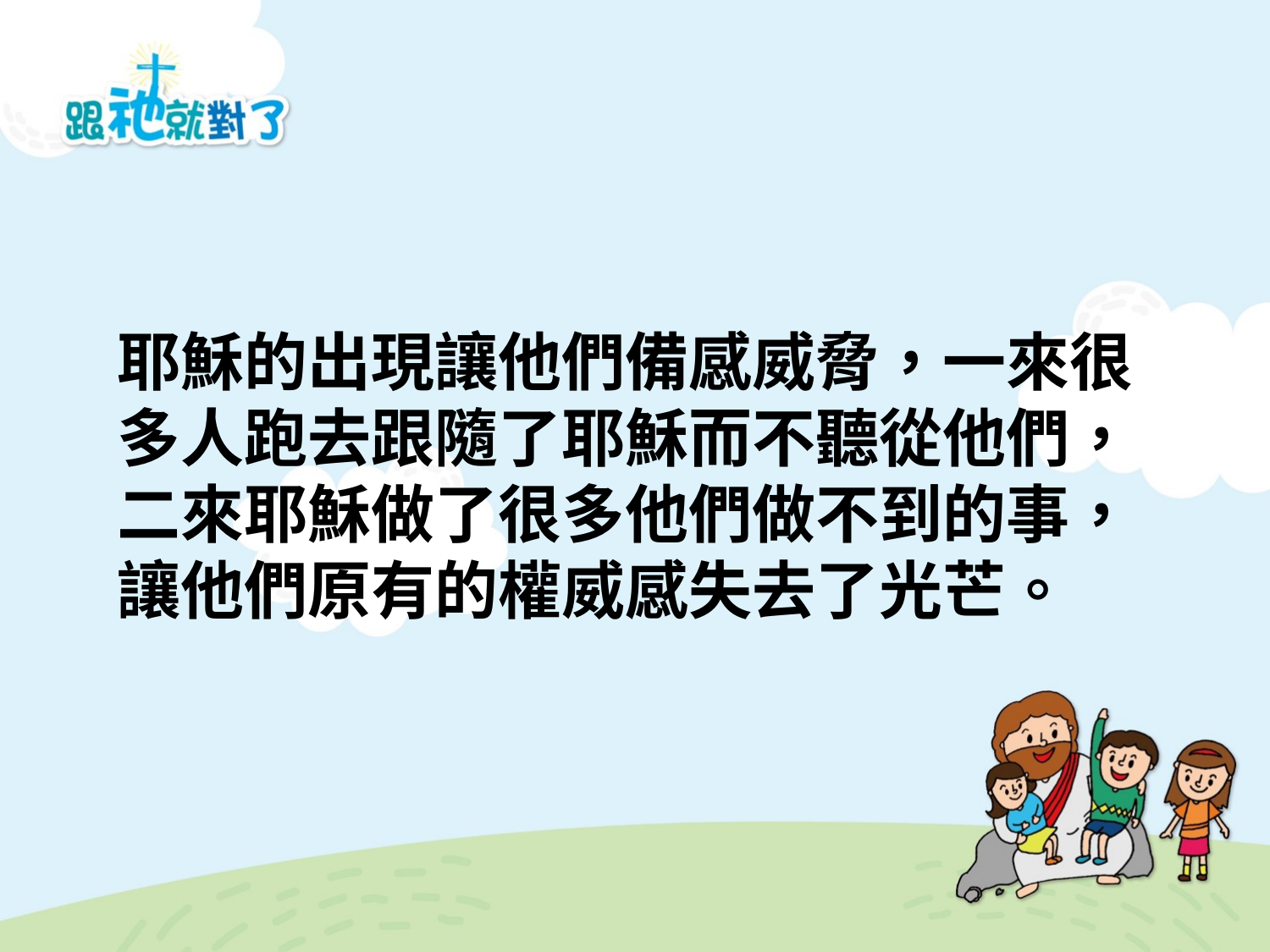

耶穌的出現讓他們備感威脅，一來很多人跑去跟隨了耶穌而不聽從他們，二來耶穌做了很多他們做不到的事，讓他們原有的權威感失去了光芒。